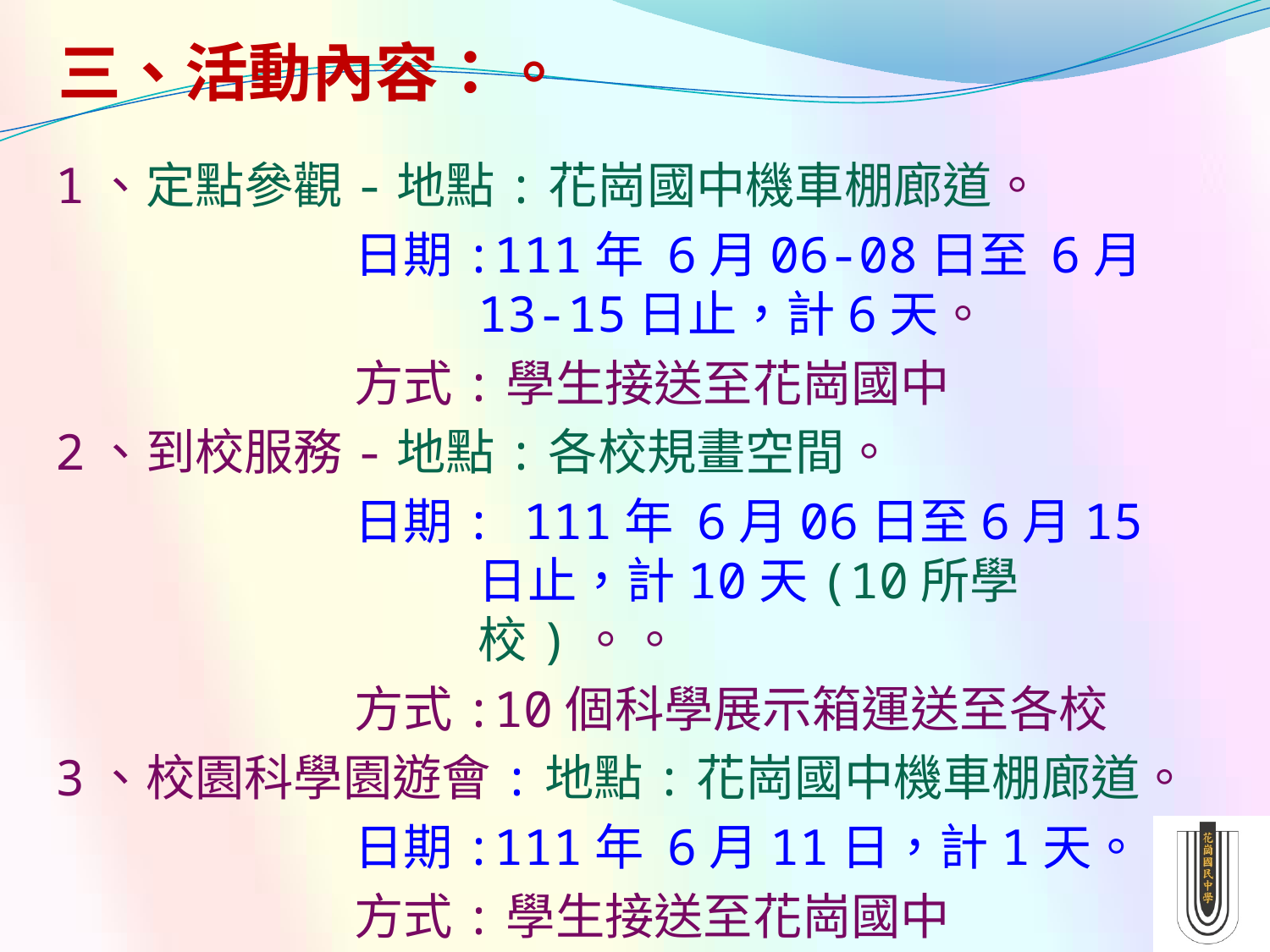

三、活動內容：。
1、定點參觀-地點:花崗國中機車棚廊道。
日期:111年 6月06-08日至 6月13-15日止，計6天。
方式:學生接送至花崗國中
2、到校服務-地點:各校規畫空間。
日期: 111年 6月06日至6月15日止，計10天(10所學校)。。
方式:10個科學展示箱運送至各校
3、校園科學園遊會:地點:花崗國中機車棚廊道。
日期:111年 6月11日，計1天。
方式:學生接送至花崗國中